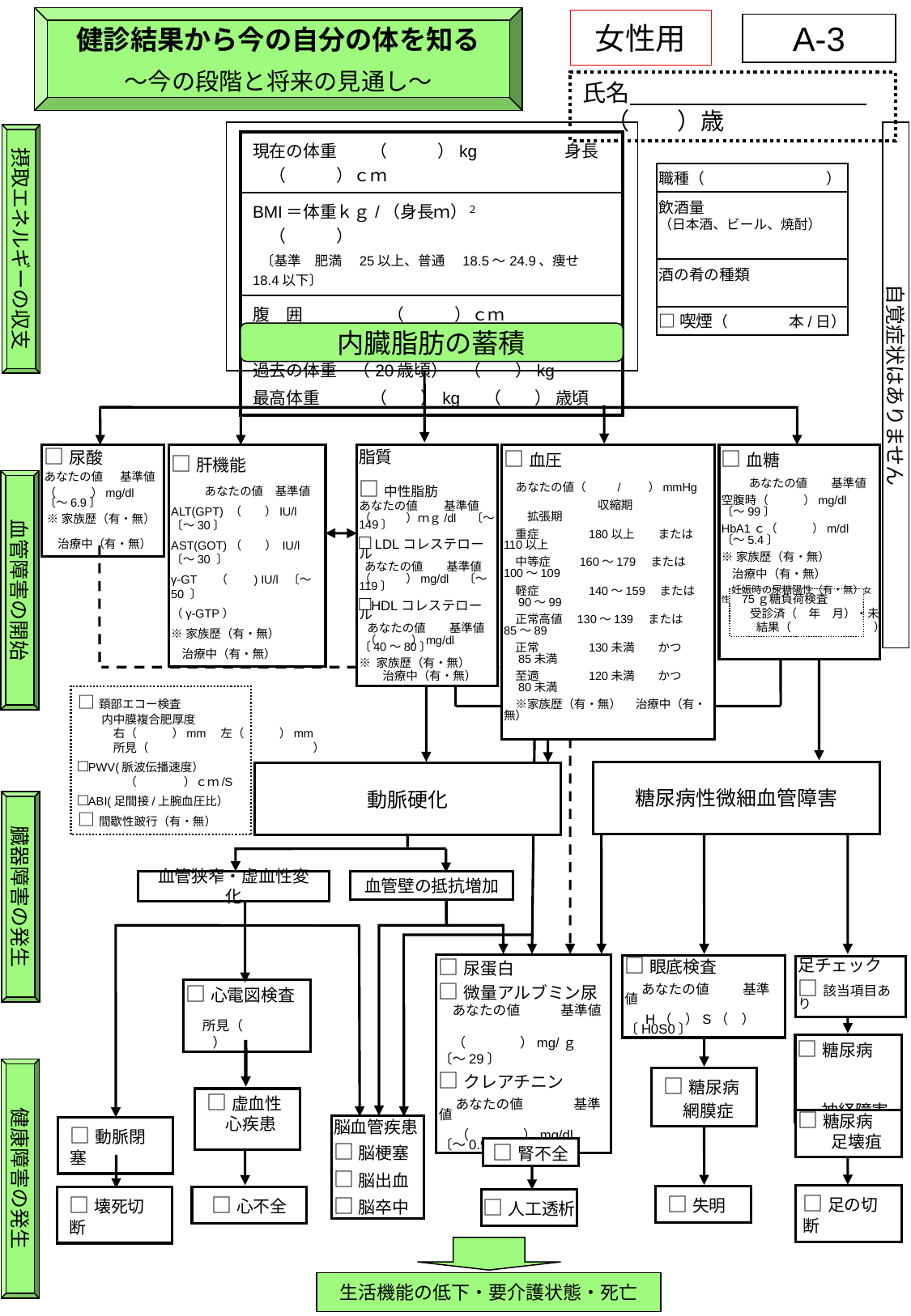

健診結果から今の自分の体を知る
～今の段階と将来の見通し～
女性用
A-3
氏名　　　　　　　　　　　（　　）歳

自覚症状はありません
摂取エネルギーの収支
| 現在の体重　　（　　　）kg　　　　　身長　（　　　）ｃｍ |
| --- |
| BMI＝体重ｋｇ/（身長ｍ）２　　　　　　　　（　　　） 　〔基準　肥満　25以上、普通　18.5～24.9、痩せ　18.4以下〕 |
| 腹　囲　　　　　（　　　）ｃｍ　　　　　〔基準値　90cm未満〕 |
| 過去の体重　（20歳頃）　（　　）kg 最高体重　　　（　　）kg　 （　　） 歳頃 |
職種（　　　　　　　　）
飲酒量
（日本酒、ビール、焼酎）

酒の肴の種類

□喫煙（　　　　本/日）
内臓脂肪の蓄積

□尿酸
あなたの値　  基準値
（　　　）mg/dl　〔～6.9〕
 ※家族歴（有・無）
    治療中（有・無）
□肝機能
          あなたの値　基準値
ALT(GPT) （　　）IU/l 〔～30〕
AST(GOT)（　　） IU/l 〔～30 〕
γ-GT     （　　) IU/l  〔～50 〕
（γ-GTP）
※家族歴（有・無）
   治療中（有・無）
脂質
□中性脂肪
あなたの値　　 基準値
（　　　）ｍｇ/dl　〔～149〕
□ LDLコレステロール
 あなたの値　　基準値
（　　　）mg/dl　〔～119〕
□HDLコレステロール
  あなたの値　　基準値
 （　　　）mg/dl　〔40～80〕

※ 家族歴（有・無）
　　治療中（有・無）
□血圧
  あなたの値（ 　 　/    　）mmHg
　　　　　　　　収縮期　　　　　　　　拡張期
　重症　　　　180以上　　または　110以上
　中等症　 　160～179　または　100～109
　軽症　　　　140～159　または　　90～99
　正常高値　130～139　または　　85～89
　正常　　　　130未満　　かつ　　　85未満
　至適　　　　120未満　　かつ　　　80未満
　※家族歴（有・無） 　治療中（有・無）
□血糖
        あなたの値　　基準値
空腹時（　　　）mg/dl　〔～99〕
HbA1ｃ（　　　）m/dl　　〔～5.4〕
※家族歴（有・無）
   治療中（有・無）
　妊娠時の尿糖陽性（有・無）女性

血管障害の開始

75ｇ糖負荷検査
  受診済（　年　月）・未
　 結果（　　　　　　　）

□頚部エコー検査
　　内中膜複合肥厚度
　　　右（　　　）mm　左（　　　）mm
　　　所見（　　　　　　　　　　　　　　）
□PWV(脈波伝播速度）
　　　　（　　　　）ｃｍ/S
□ABI(足間接/上腕血圧比）
□間歇性跛行（有・無）

糖尿病性微細血管障害
動脈硬化
臓器障害の発生

血管壁の抵抗増加
血管狭窄・虚血性変化

□尿蛋白
□微量アルブミン尿
　あなたの値　　　基準値
　（　　　　）mg/ｇ 　〔～29〕
□クレアチニン
　あなたの値　　　基準値
　（　　　　）mg/dl　〔～0.99〕
□眼底検査
　あなたの値　　基準値
　H（　）S（　）　　 〔H0S0〕
足チェック
□該当項目あり
□心電図検査
　所見（　　　　　　）

□糖尿病　　　　　　　　　  神経障害
健康障害の発生

□糖尿病
    網膜症

□虚血性
    心疾患
□糖尿病
　　足壊疽
脳血管疾患
□脳梗塞
□脳出血
□脳卒中

□動脈閉塞

□腎不全

□足の切断
□失明
□壊死切断
□心不全
□人工透析

生活機能の低下・要介護状態・死亡